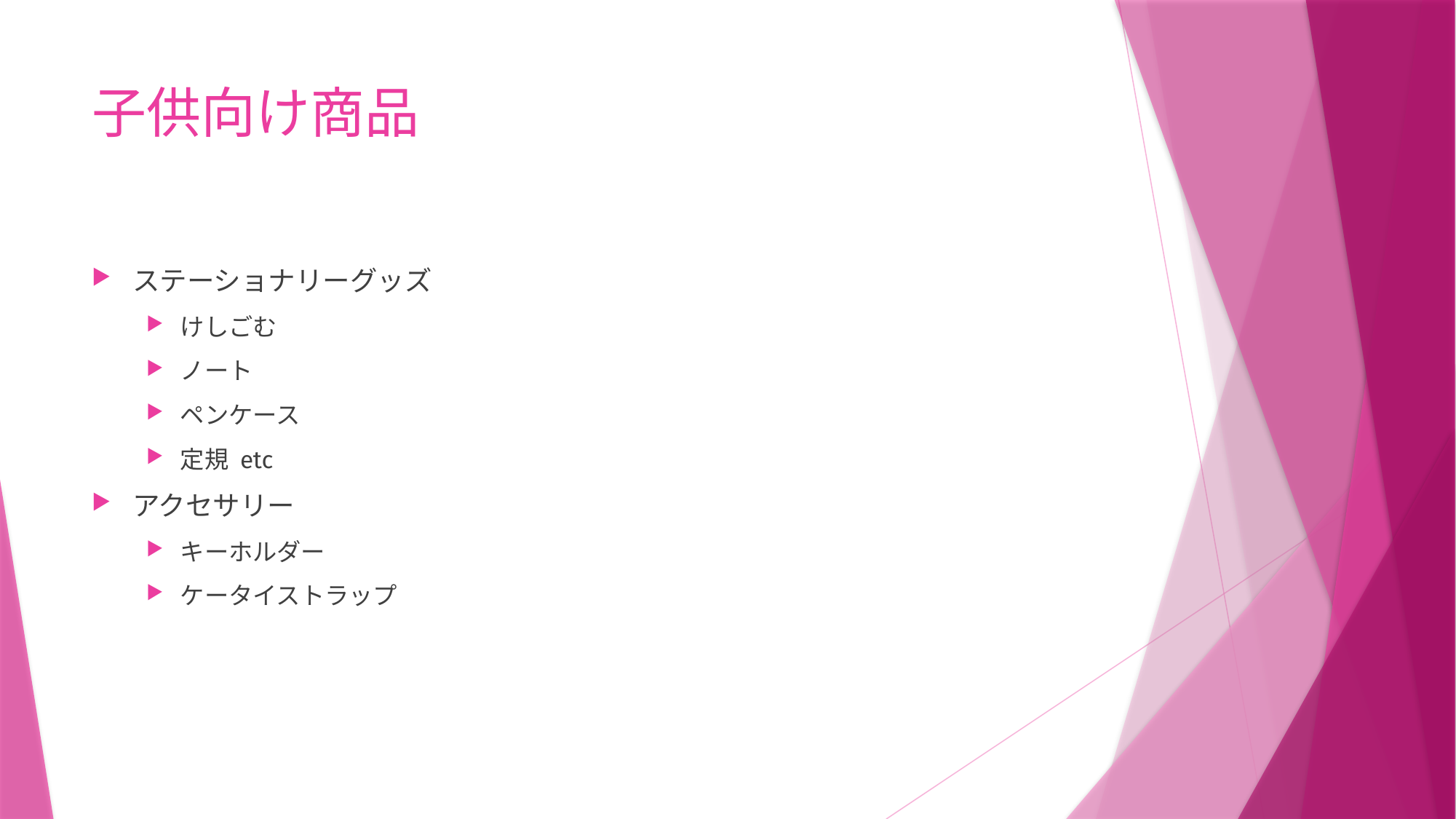

# 子供向け商品
ステーショナリーグッズ
けしごむ
ノート
ペンケース
定規 etc
アクセサリー
キーホルダー
ケータイストラップ